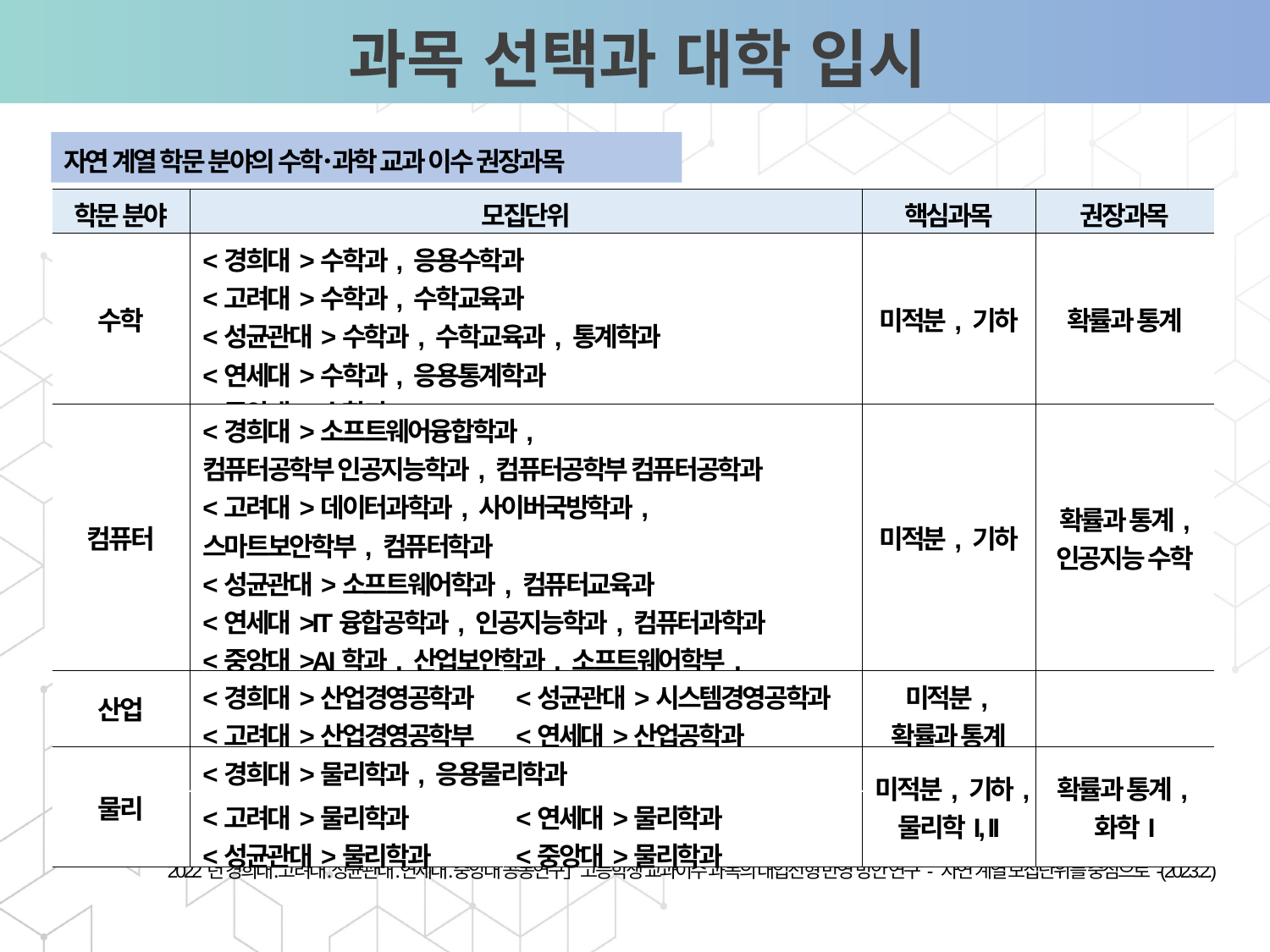

과목 선택과 대학 입시
자연 계열 학문 분야의 수학･과학 교과 이수 권장과목
| 학문 분야 | 모집단위 |  | 핵심과목 | 권장과목 |
| --- | --- | --- | --- | --- |
| 수학 | <경희대>수학과, 응용수학과 <고려대>수학과, 수학교육과 <성균관대>수학과, 수학교육과, 통계학과 <연세대>수학과, 응용통계학과 <중앙대>수학과 |  | 미적분, 기하 | 확률과 통계 |
| 컴퓨터 | <경희대>소프트웨어융합학과, 컴퓨터공학부 인공지능학과, 컴퓨터공학부 컴퓨터공학과 <고려대>데이터과학과, 사이버국방학과, 스마트보안학부, 컴퓨터학과 <성균관대>소프트웨어학과, 컴퓨터교육과 <연세대>IT융합공학과, 인공지능학과, 컴퓨터과학과 <중앙대>AI학과, 산업보안학과, 소프트웨어학부, 예술공학부 |  | 미적분, 기하 | 확률과 통계, 인공지능 수학 |
| 산업 | <경희대>산업경영공학과 <고려대>산업경영공학부 | <성균관대>시스템경영공학과 <연세대>산업공학과 | 미적분, 확률과 통계 |  |
| 물리 | <경희대>물리학과, 응용물리학과 |  | 미적분, 기하, 물리학I, II | 확률과 통계, 화학I |
|  | <고려대>물리학과 <성균관대>물리학과 | <연세대>물리학과 <중앙대>물리학과 |  |  |
영업활동의 부재
2022년 경희대․고려대․성균관대․연세대․중앙대 공동연구」고등학생 교과이수 과목의 대입전형 반영 방안 연구- 자연 계열 모집단위를 중심으로-(2023.2.)